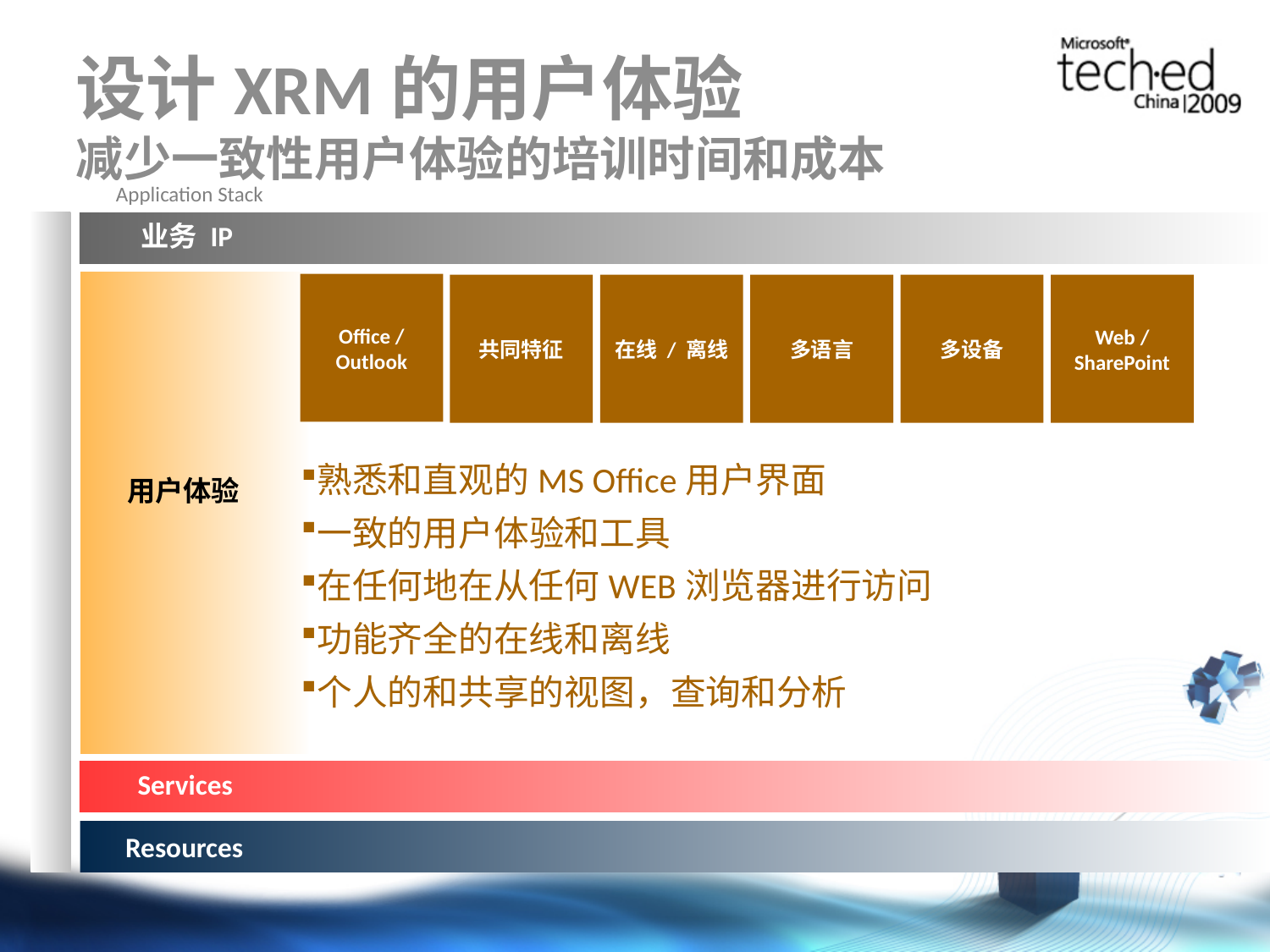

# 设计XRM的用户体验 减少一致性用户体验的培训时间和成本
Application Stack
业务 IP

Office / Outlook
在线 / 离线
多设备
Web / SharePoint
共同特征
多语言
熟悉和直观的MS Office用户界面
一致的用户体验和工具
在任何地在从任何WEB浏览器进行访问
功能齐全的在线和离线
个人的和共享的视图，查询和分析
用户体验

Services

Resources